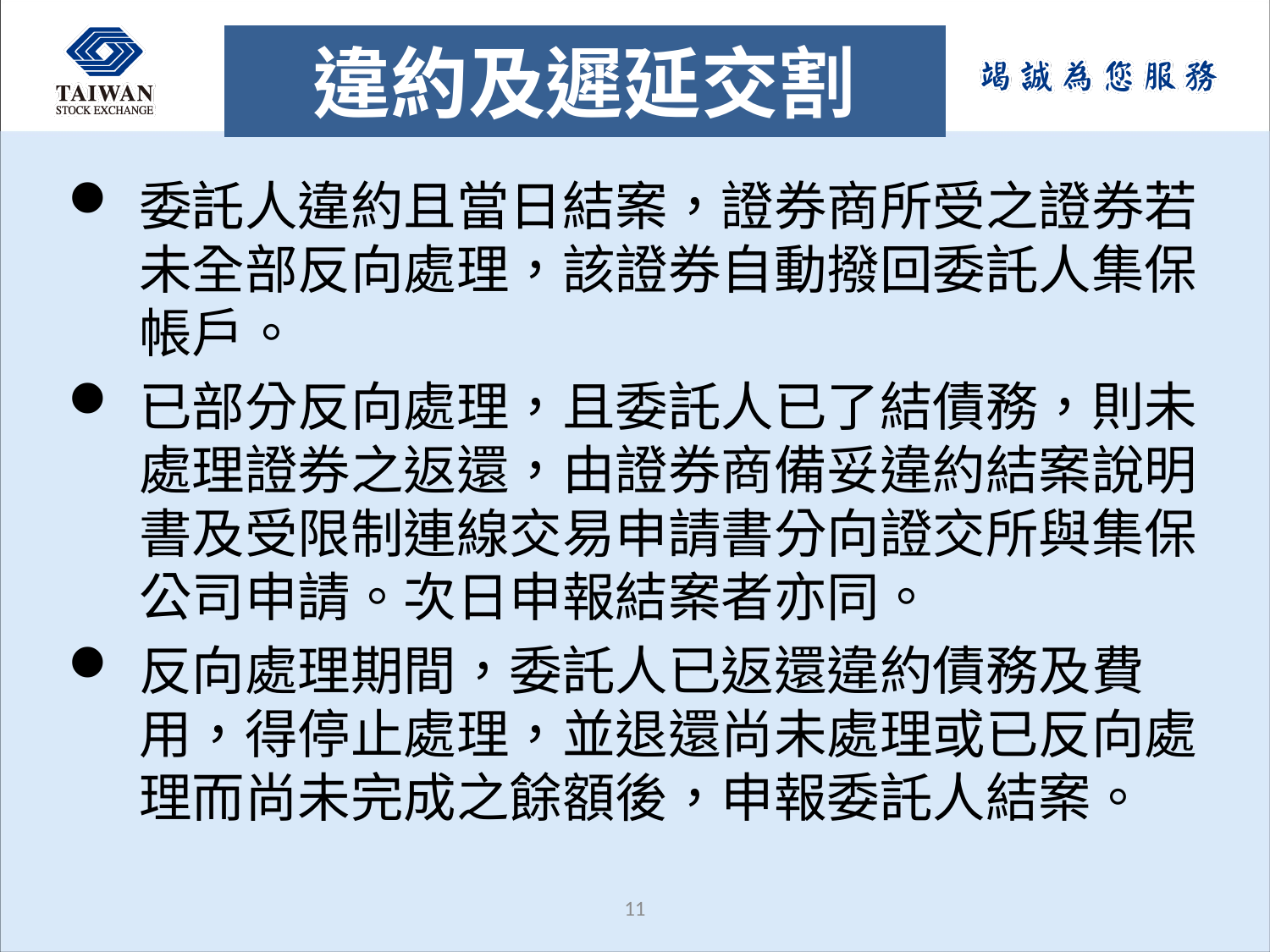

# 違約及遲延交割
委託人違約且當日結案，證券商所受之證券若未全部反向處理，該證券自動撥回委託人集保帳戶。
已部分反向處理，且委託人已了結債務，則未處理證券之返還，由證券商備妥違約結案說明書及受限制連線交易申請書分向證交所與集保公司申請。次日申報結案者亦同。
反向處理期間，委託人已返還違約債務及費用，得停止處理，並退還尚未處理或已反向處理而尚未完成之餘額後，申報委託人結案。

11